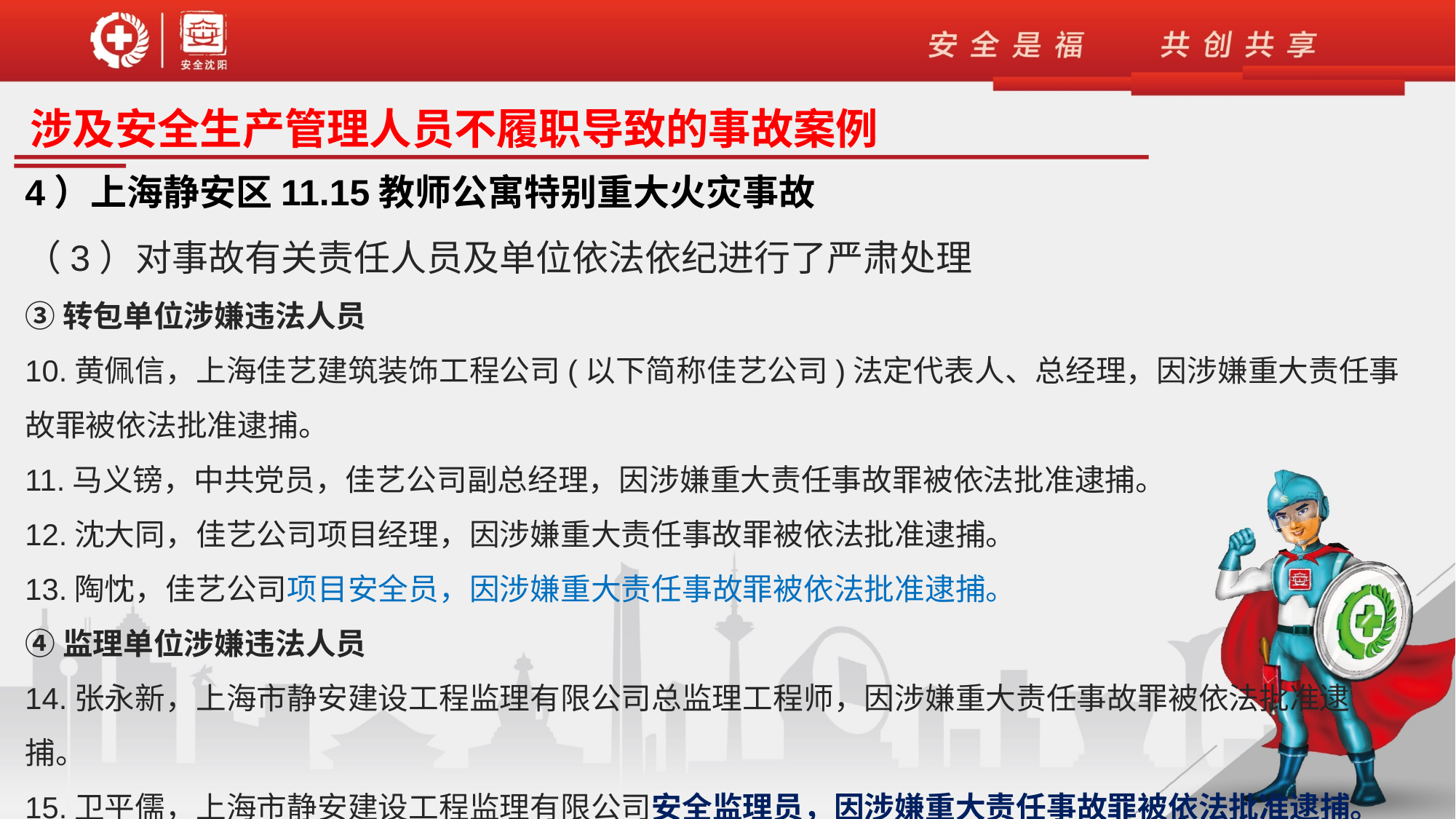

涉及安全生产管理人员不履职导致的事故案例
4）上海静安区11.15教师公寓特别重大火灾事故
（3）对事故有关责任人员及单位依法依纪进行了严肃处理
③转包单位涉嫌违法人员
10.黄佩信，上海佳艺建筑装饰工程公司(以下简称佳艺公司)法定代表人、总经理，因涉嫌重大责任事故罪被依法批准逮捕。
11.马义镑，中共党员，佳艺公司副总经理，因涉嫌重大责任事故罪被依法批准逮捕。
12.沈大同，佳艺公司项目经理，因涉嫌重大责任事故罪被依法批准逮捕。
13.陶忱，佳艺公司项目安全员，因涉嫌重大责任事故罪被依法批准逮捕。
④监理单位涉嫌违法人员
14.张永新，上海市静安建设工程监理有限公司总监理工程师，因涉嫌重大责任事故罪被依法批准逮捕。
15.卫平儒，上海市静安建设工程监理有限公司安全监理员，因涉嫌重大责任事故罪被依法批准逮捕。